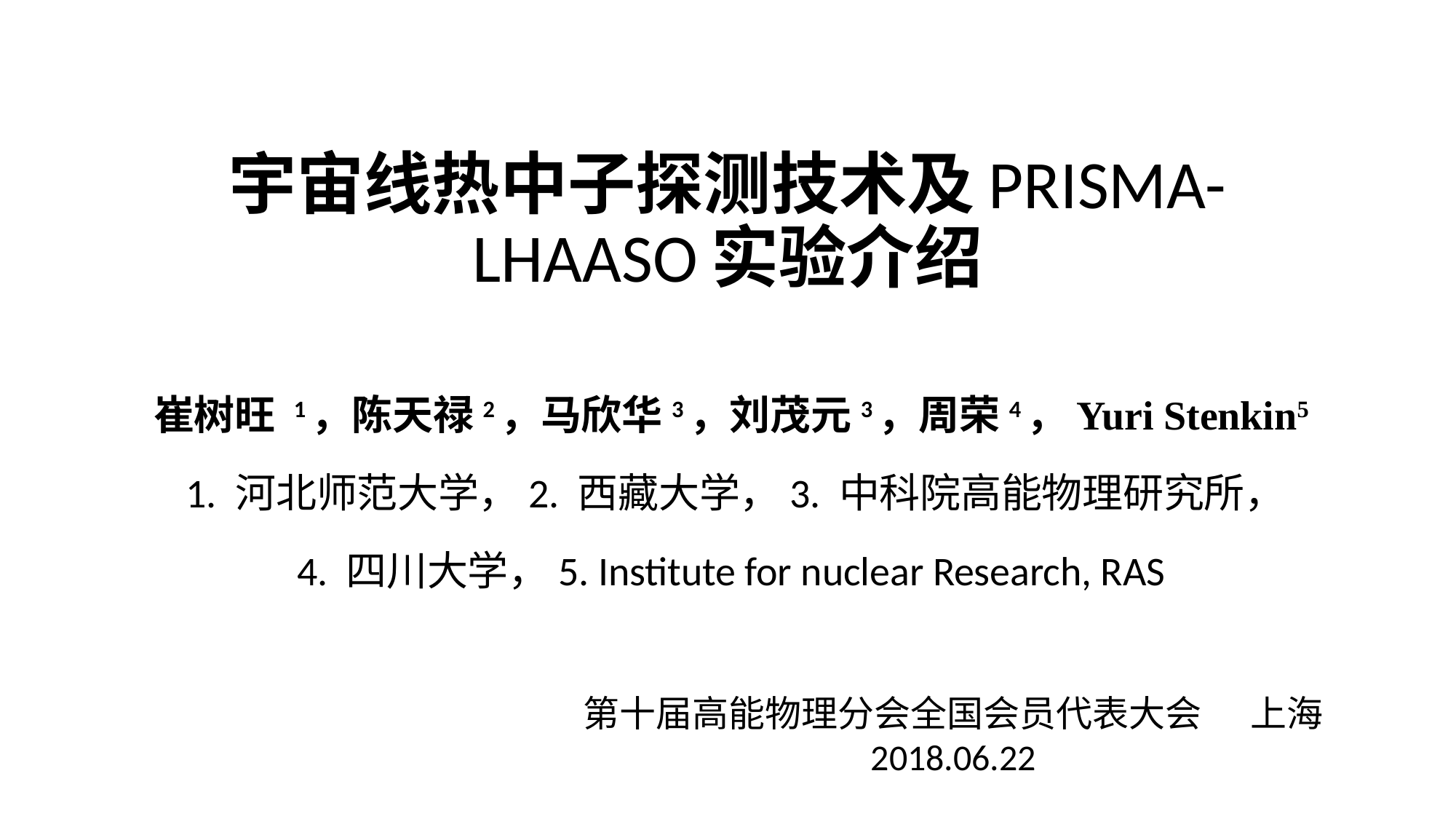

# 宇宙线热中子探测技术及PRISMA-LHAASO实验介绍
崔树旺 1，陈天禄2，马欣华3，刘茂元3，周荣4，Yuri Stenkin5
 1. 河北师范大学，2. 西藏大学，3. 中科院高能物理研究所，
4. 四川大学，5. Institute for nuclear Research, RAS
第十届高能物理分会全国会员代表大会      上海
2018.06.22